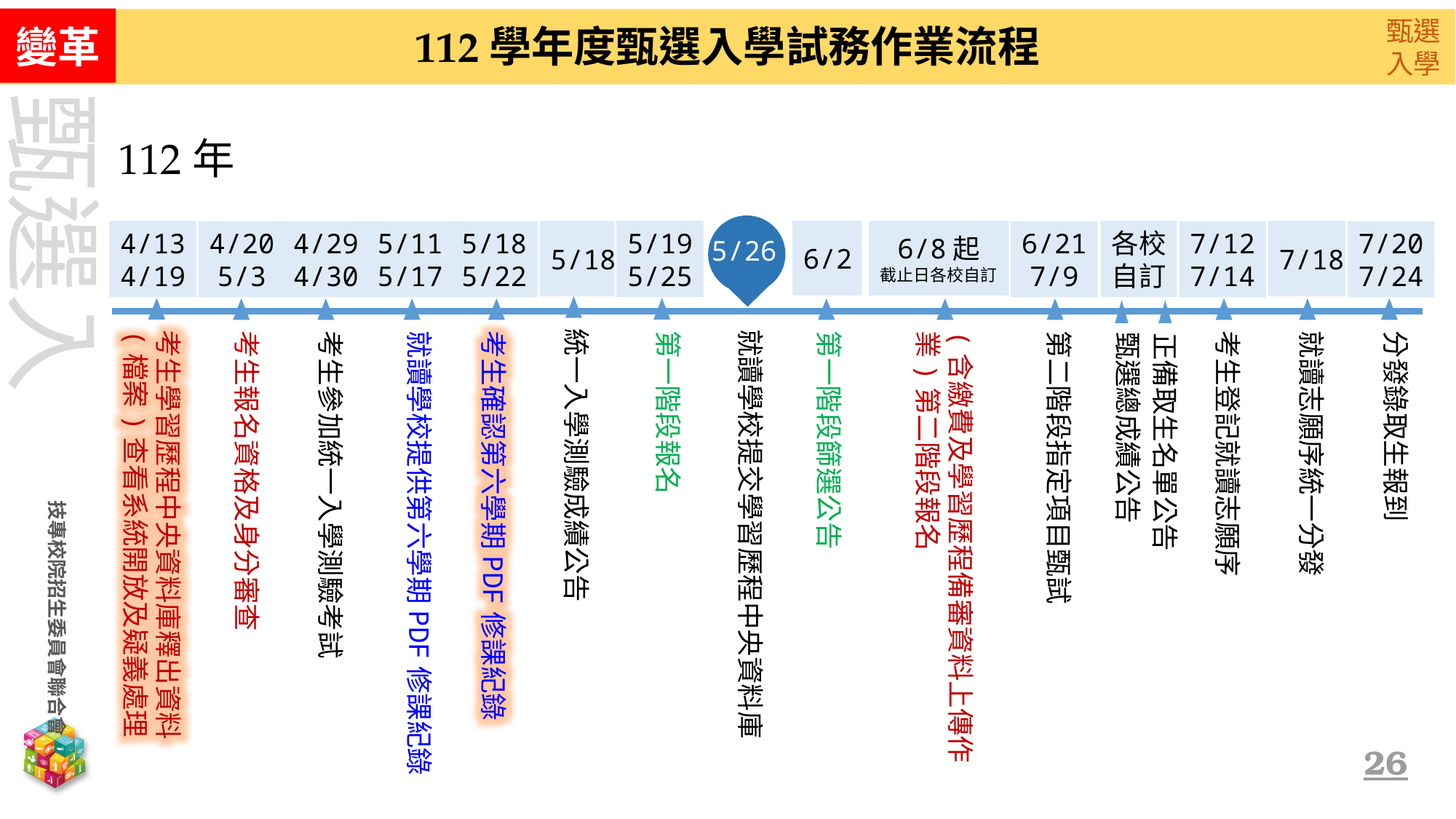

112學年度甄選入學試務作業流程
變革
112年

5/26

就讀學校提交學習歷程中央資料庫
6/8起
截止日各校自訂
(含繳費及學習歷程備審資料上傳作業)第二階段報名

各校
自訂
甄選總成績公告
正備取生名單公告

7/18
就讀志願序統一分發

4/13
4/19
考生學習歷程中央資料庫釋出資料(檔案)查看系統開放及疑義處理

5/18
統一入學測驗成績公告

5/19
5/25
第一階段報名

6/2
第一階段篩選公告

4/20
5/3
考生報名資格及身分審查

4/29
4/30
考生參加統一入學測驗考試

5/11
5/17
就讀學校提供第六學期PDF修課紀錄

5/18
5/22
考生確認第六學期PDF修課紀錄

6/21
7/9
第二階段指定項目甄試

7/12
7/14
考生登記就讀志願序

7/20
7/24
分發錄取生報到

26